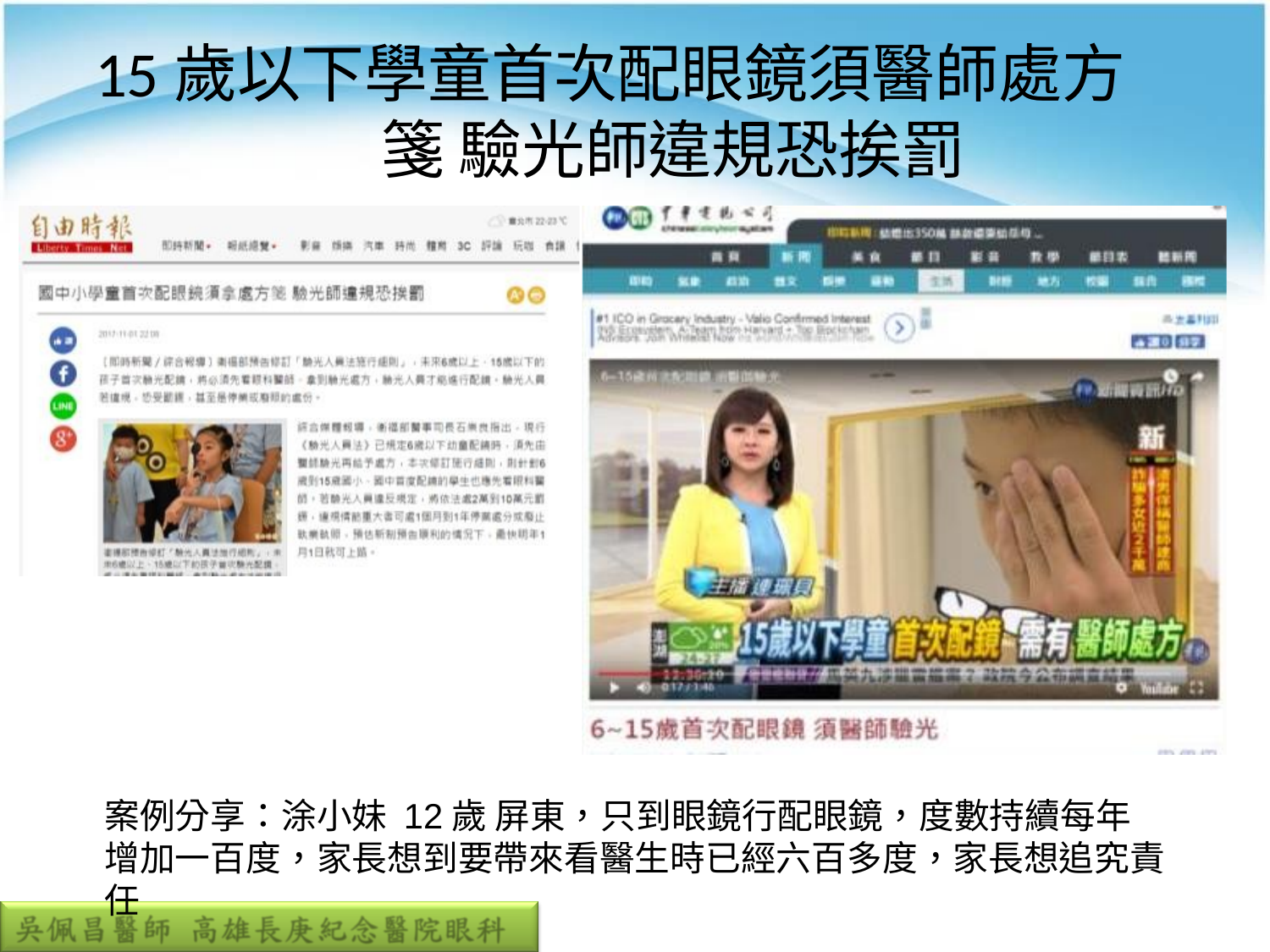

# 15歲以下學童首次配眼鏡須醫師處方箋 驗光師違規恐挨罰

案例分享：涂小妹 12歲 屏東，只到眼鏡行配眼鏡，度數持續每年增加一百度，家長想到要帶來看醫生時已經六百多度，家長想追究責任